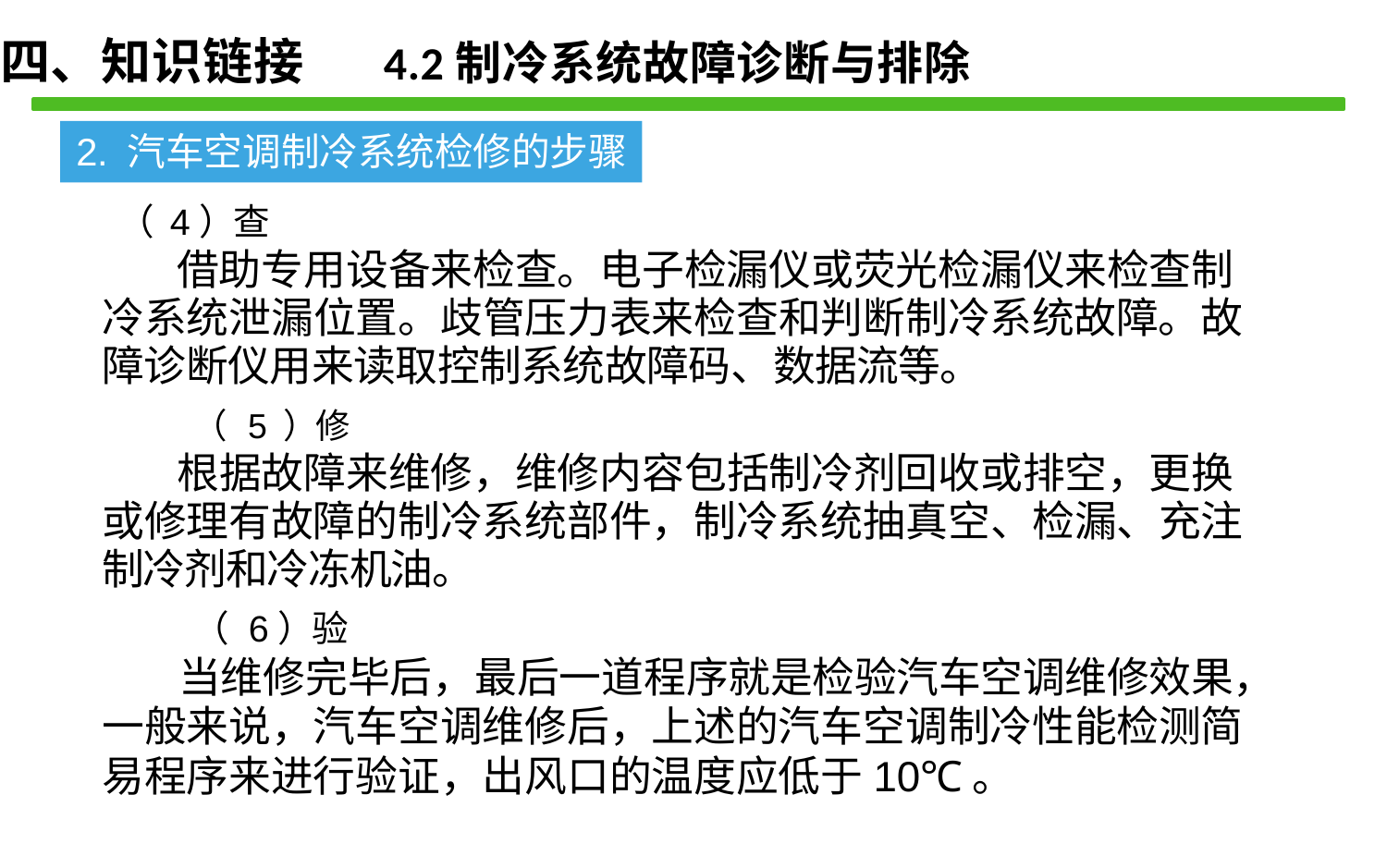

四、知识链接     4.2制冷系统故障诊断与排除

2. 汽车空调制冷系统检修的步骤

（ 4）查
借助专用设备来检查。电子检漏仪或荧光检漏仪来检查制    冷系统泄漏位置。歧管压力表来检查和判断制冷系统故障。故    障诊断仪用来读取控制系统故障码、数据流等。
（ 5 ）修
根据故障来维修，维修内容包括制冷剂回收或排空，更换    或修理有故障的制冷系统部件，制冷系统抽真空、检漏、充注    制冷剂和冷冻机油。
（ 6）验
当维修完毕后，最后一道程序就是检验汽车空调维修效果， 一般来说，汽车空调维修后，上述的汽车空调制冷性能检测简    易程序来进行验证，出风口的温度应低于10℃。